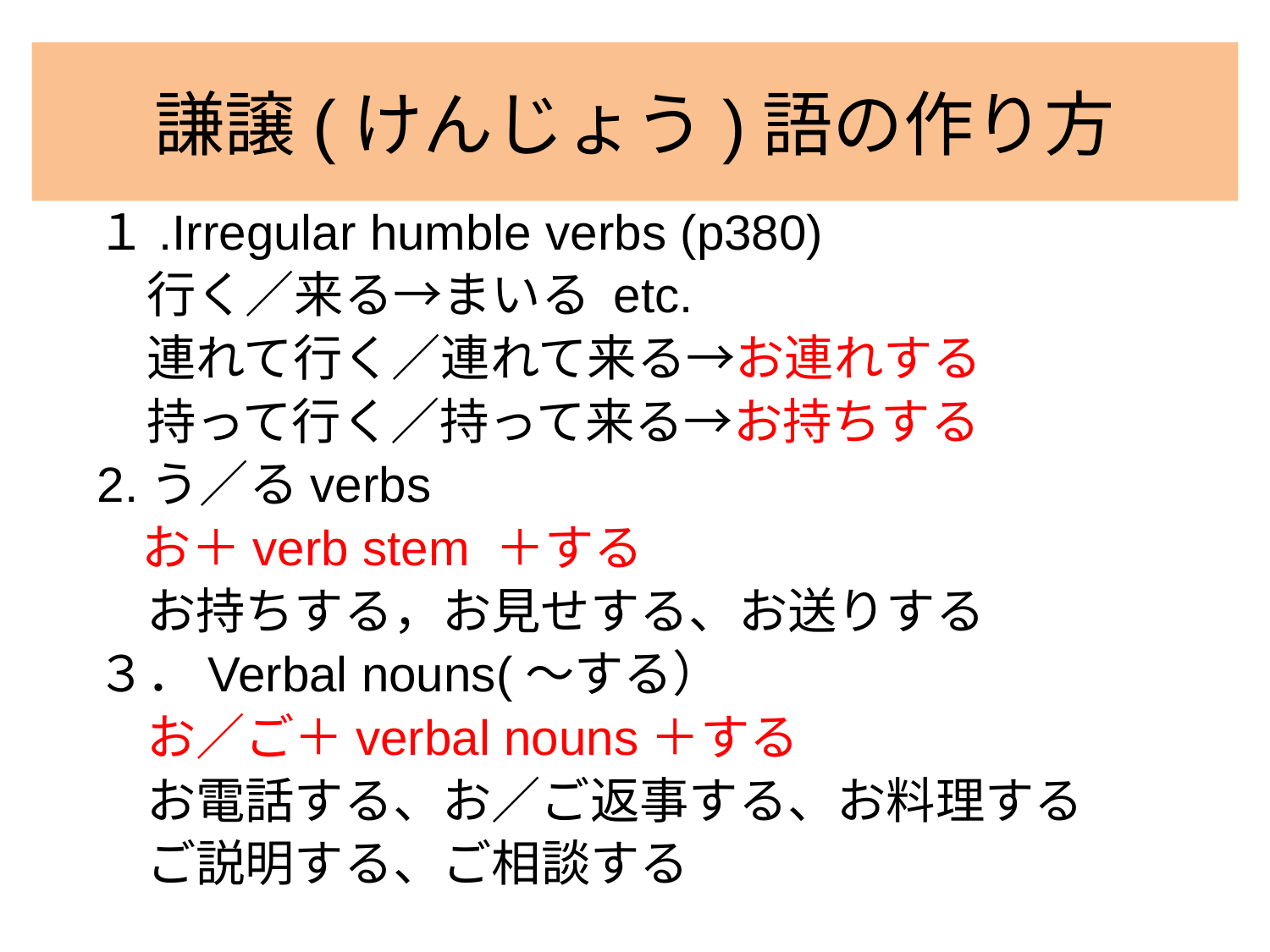

# 謙譲(けんじょう)語の作り方
１.Irregular humble verbs (p380)
　行く／来る→まいる etc.
　連れて行く／連れて来る→お連れする
　持って行く／持って来る→お持ちする
2.う／るverbs
   お＋verb stem ＋する
　お持ちする，お見せする、お送りする
３．Verbal nouns(〜する）
　お／ご＋verbal nouns＋する
　お電話する、お／ご返事する、お料理する
　ご説明する、ご相談する